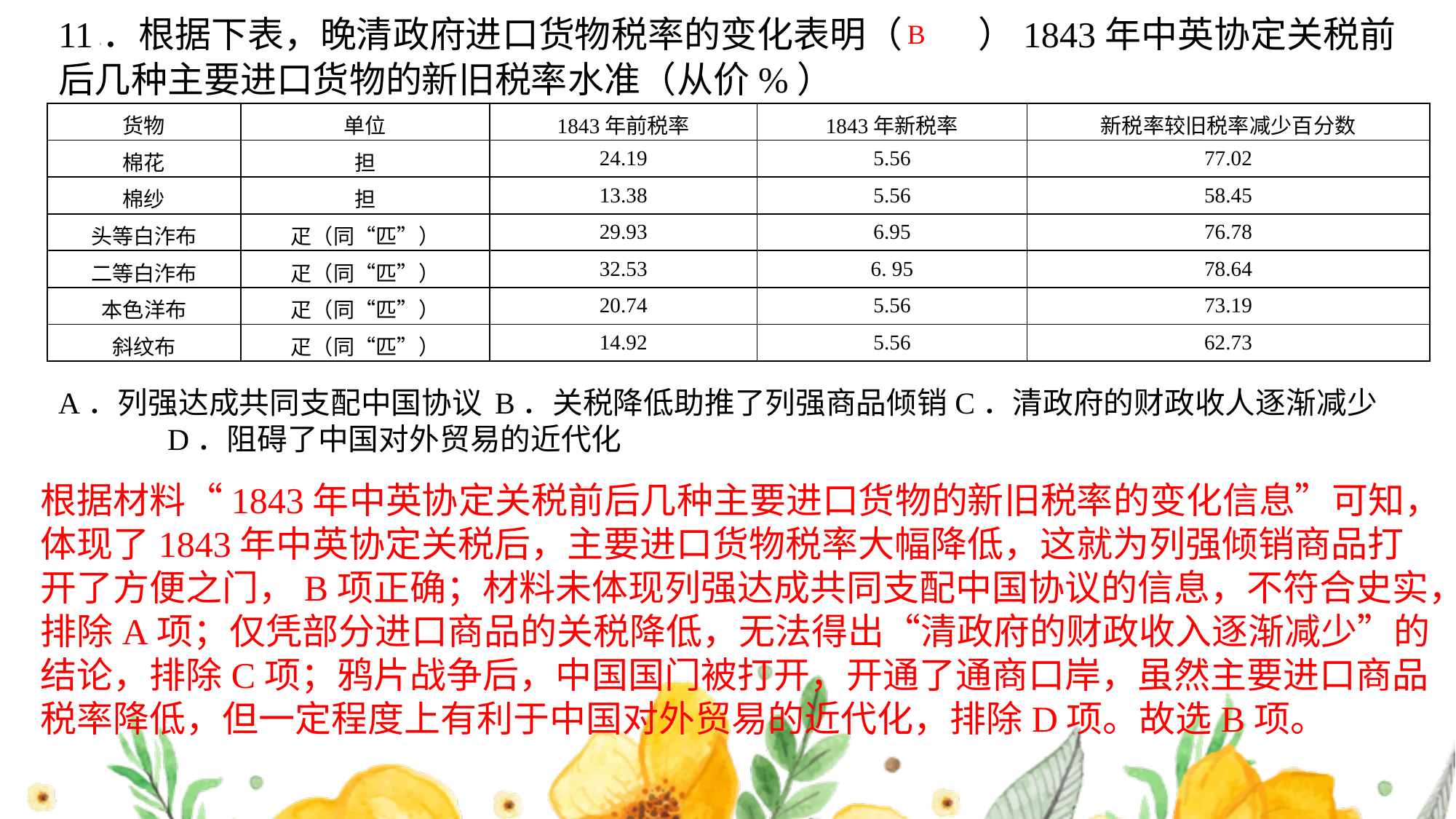

11．根据下表，晚清政府进口货物税率的变化表明（        ）1843年中英协定关税前后几种主要进口货物的新旧税率水准（从价%）

11．根据下表，晚清政府进口货物税率的变化表明（   ）1843年中英协定关税前后几种主要进口货物的新旧税率水准（从价%）

B
| 货物 | 单位 | 1843年前税率 | 1843年新税率 | 新税率较旧税率减少百分数 |
| --- | --- | --- | --- | --- |
| 棉花 | 担 | 24.19 | 5.56 | 77.02 |
| 棉纱 | 担 | 13.38 | 5.56 | 58.45 |
| 头等白泎布 | 疋（同“匹”） | 29.93 | 6.95 | 76.78 |
| 二等白泎布 | 疋（同“匹”） | 32.53 | 6. 95 | 78.64 |
| 本色洋布 | 疋（同“匹”） | 20.74 | 5.56 | 73.19 |
| 斜纹布 | 疋（同“匹”） | 14.92 | 5.56 | 62.73 |
A．列强达成共同支配中国协议	B．关税降低助推了列强商品倾销C．清政府的财政收人逐渐减少	D．阻碍了中国对外贸易的近代化

根据材料“1843年中英协定关税前后几种主要进口货物的新旧税率的变化信息”可知，体现了1843年中英协定关税后，主要进口货物税率大幅降低，这就为列强倾销商品打开了方便之门，B项正确；材料未体现列强达成共同支配中国协议的信息，不符合史实，排除A项；仅凭部分进口商品的关税降低，无法得出“清政府的财政收入逐渐减少”的结论，排除C项；鸦片战争后，中国国门被打开，开通了通商口岸，虽然主要进口商品税率降低，但一定程度上有利于中国对外贸易的近代化，排除D项。故选B项。
 A．列强达成共同支配中国协议	B．关税降低助推了列强商品倾销C．清政府的财政收人逐渐减少	D．阻碍了中国对外贸易的近代化